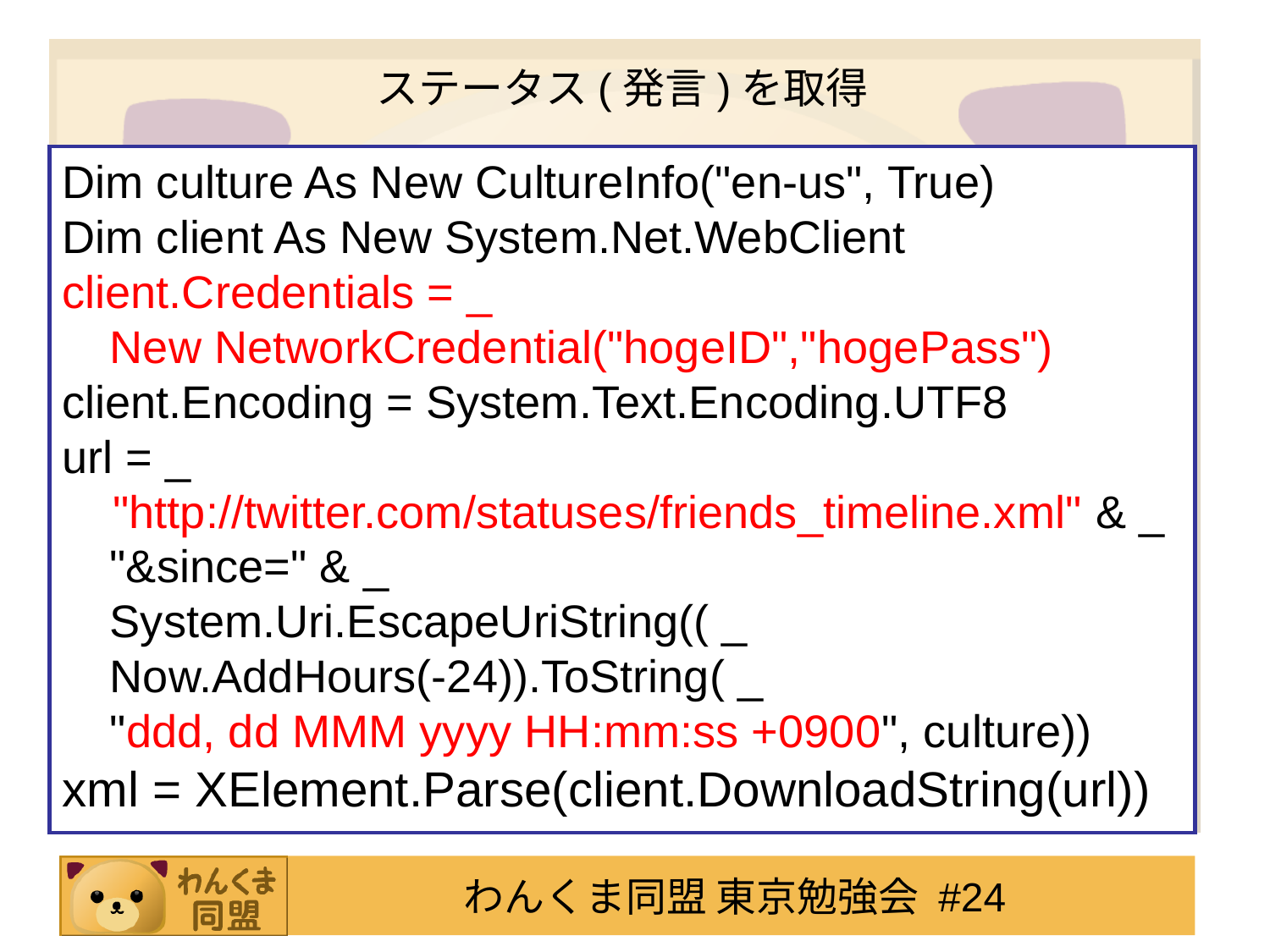

# ステータス(発言)を取得
Dim culture As New CultureInfo("en-us", True)
Dim client As New System.Net.WebClient
client.Credentials = _
New NetworkCredential("hogeID","hogePass")
client.Encoding = System.Text.Encoding.UTF8
url = _
    "http://twitter.com/statuses/friends_timeline.xml" & _ "&since=" & _
System.Uri.EscapeUriString(( _
Now.AddHours(-24)).ToString( _
"ddd, dd MMM yyyy HH:mm:ss +0900", culture))
xml = XElement.Parse(client.DownloadString(url))